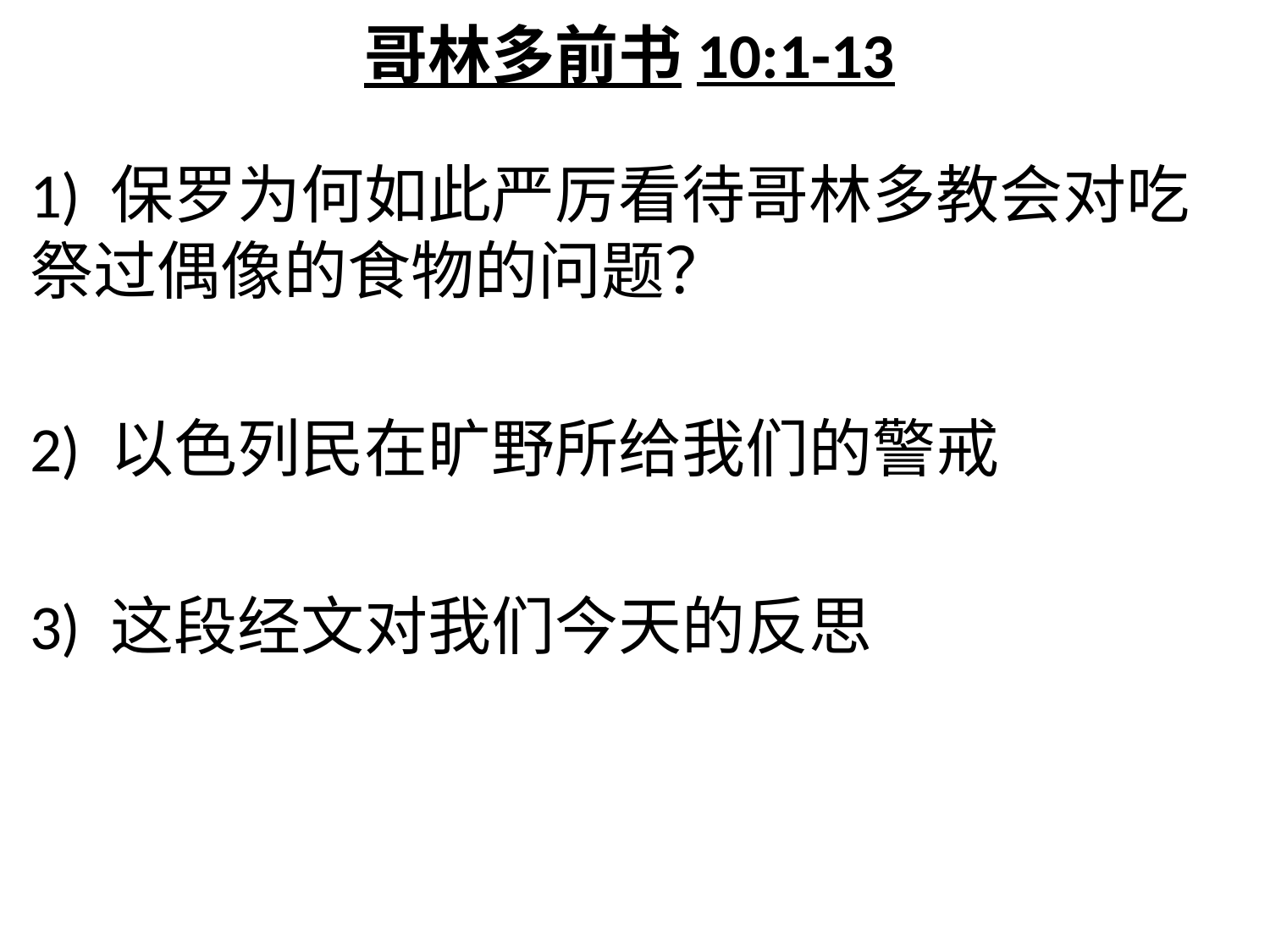

# 哥林多前书10:1-13
1) 保罗为何如此严厉看待哥林多教会对吃祭过偶像的食物的问题？

2) 以色列民在旷野所给我们的警戒

3) 这段经文对我们今天的反思